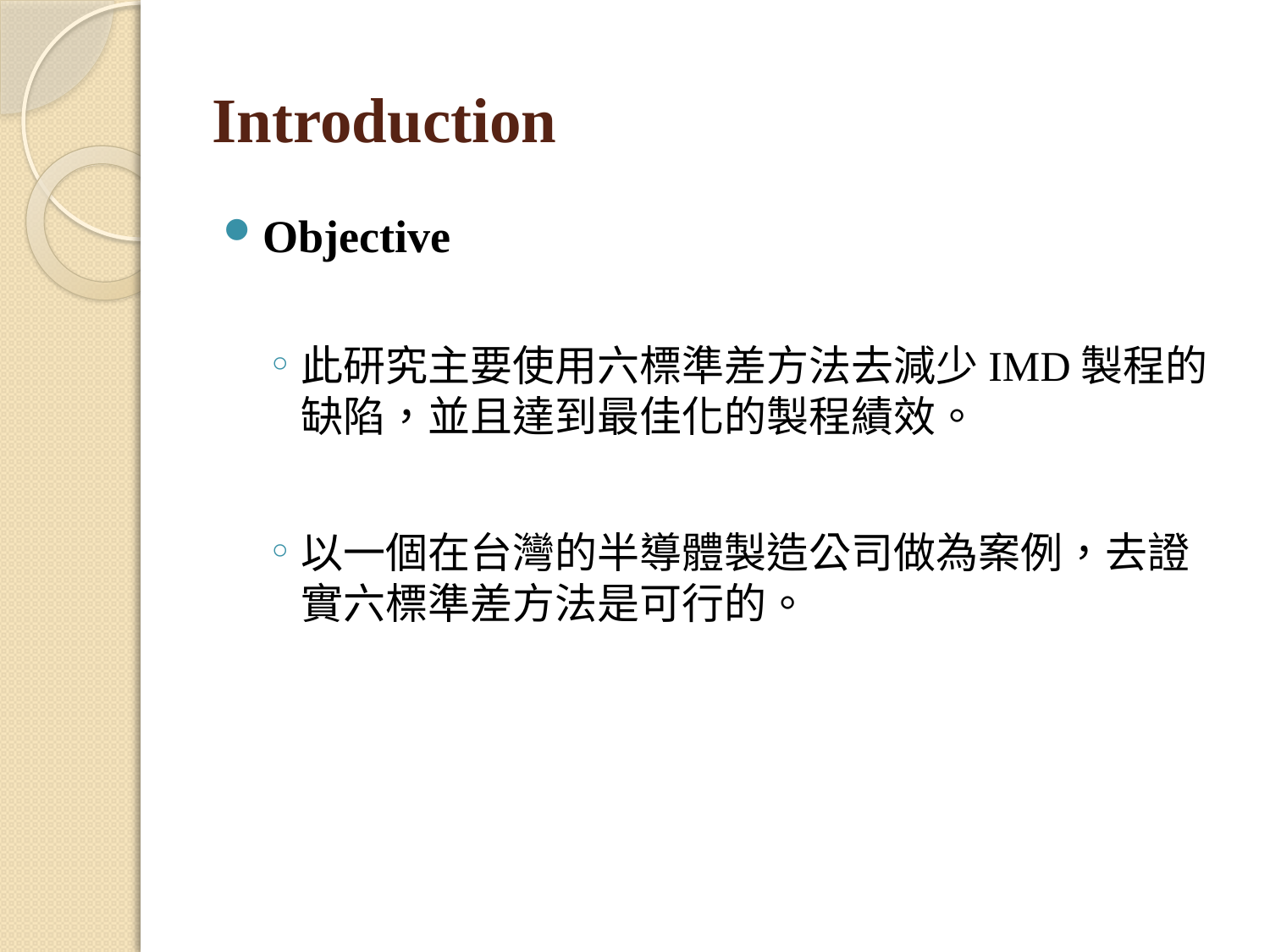

# Introduction
Objective

此研究主要使用六標準差方法去減少IMD製程的缺陷，並且達到最佳化的製程績效。

以一個在台灣的半導體製造公司做為案例，去證實六標準差方法是可行的。